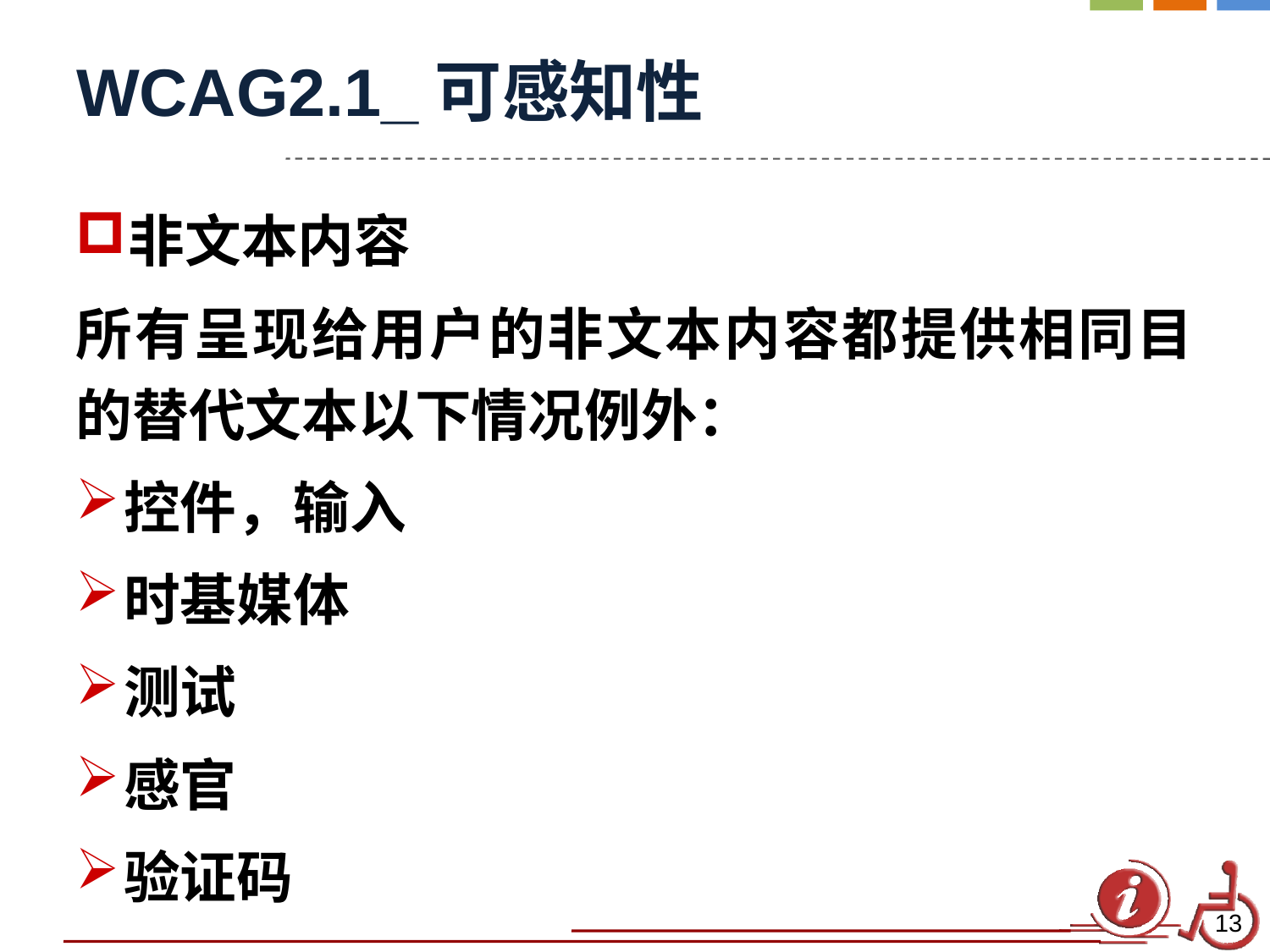

# WCAG2.1_可感知性
非文本内容
所有呈现给用户的非文本内容都提供相同目的替代文本以下情况例外：
控件，输入
时基媒体
测试
感官
验证码
13